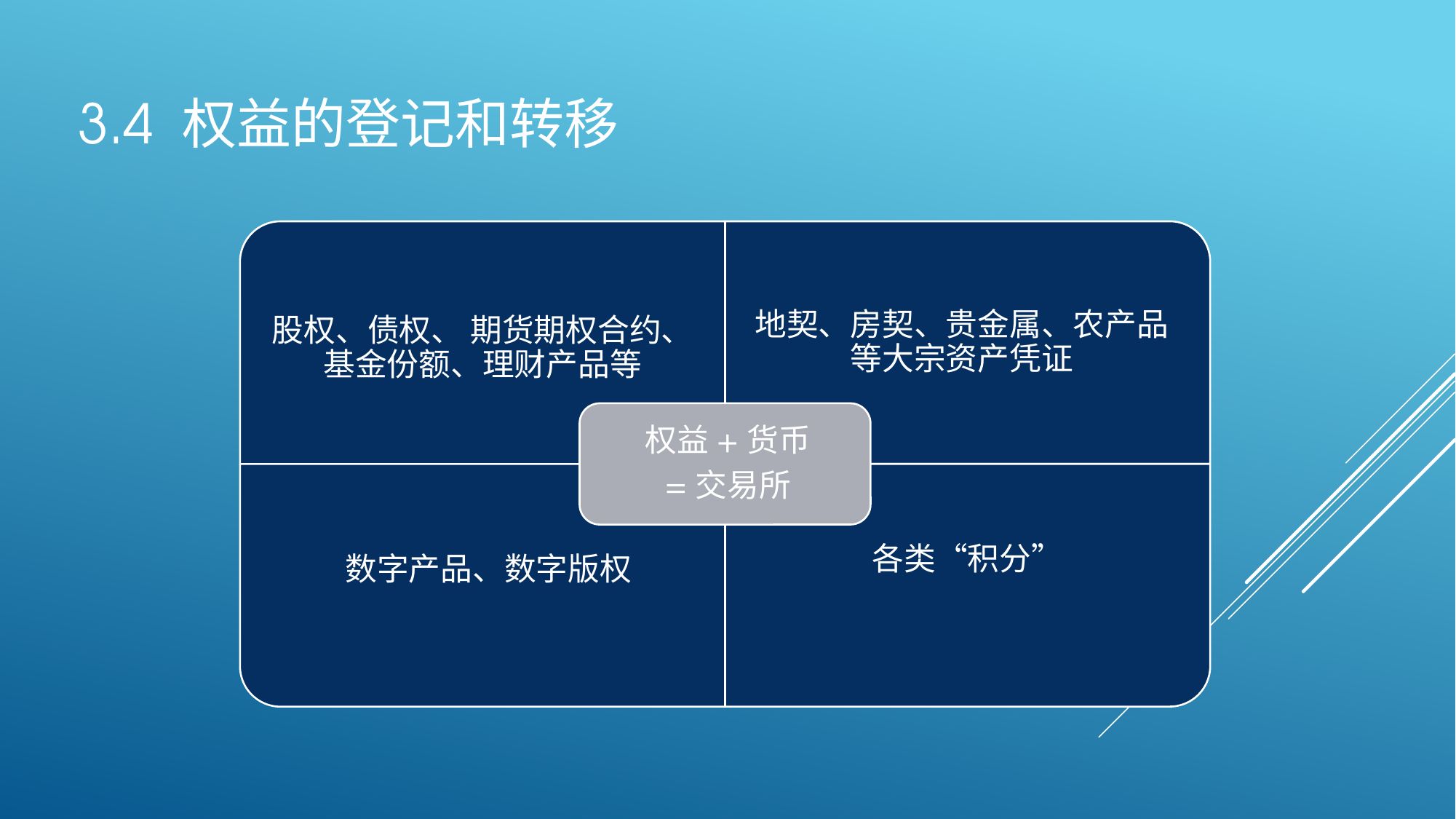

# 3.4 权益的登记和转移
股权、债权、 期货期权合约、基金份额、理财产品等
地契、房契、贵金属、农产品等大宗资产凭证
数字产品、数字版权

各类“积分”
权益+货币
=交易所